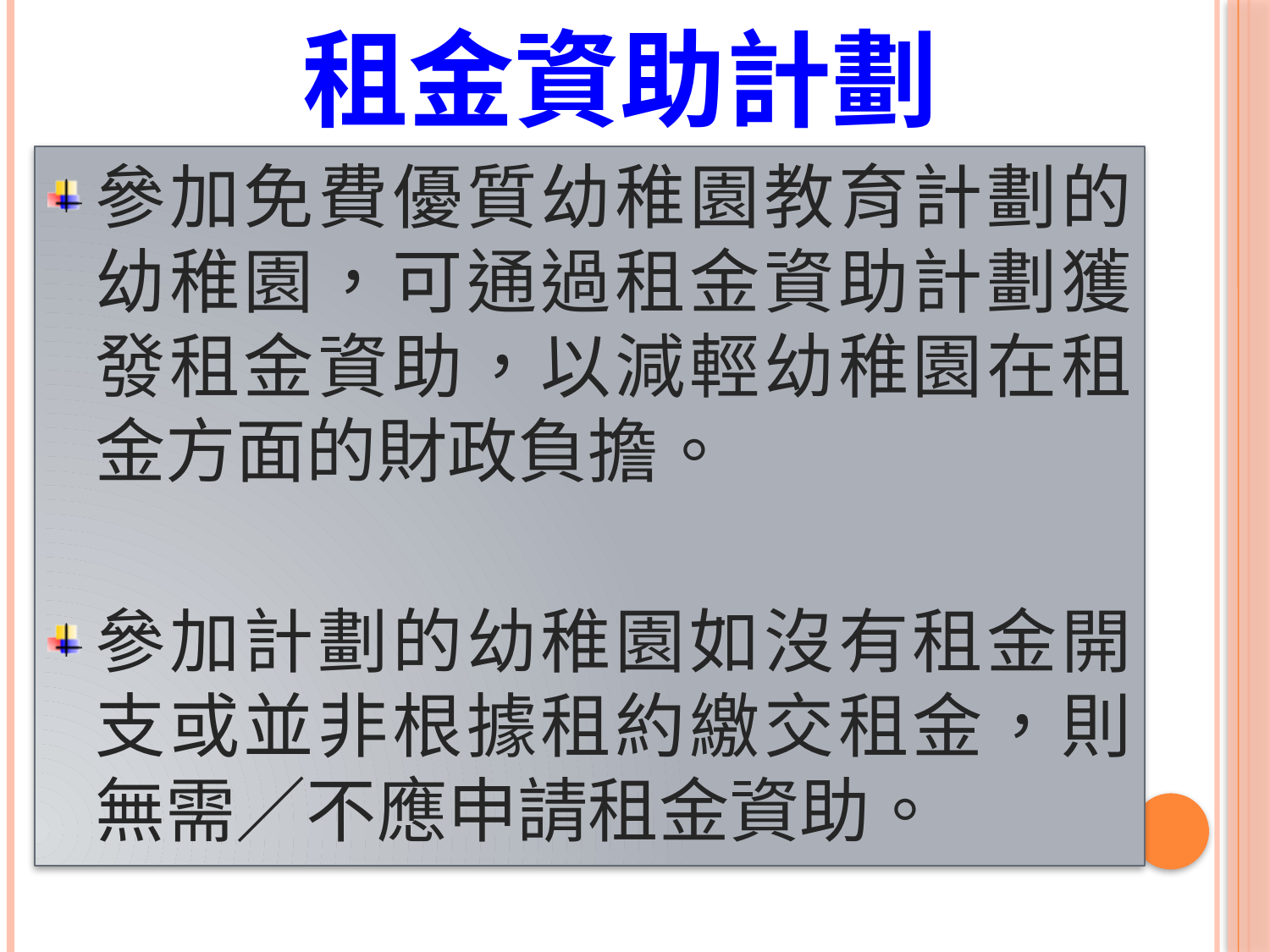

# 租金資助計劃
參加免費優質幼稚園教育計劃的幼稚園，可通過租金資助計劃獲發租金資助，以減輕幼稚園在租金方面的財政負擔。

參加計劃的幼稚園如沒有租金開支或並非根據租約繳交租金，則無需／不應申請租金資助。